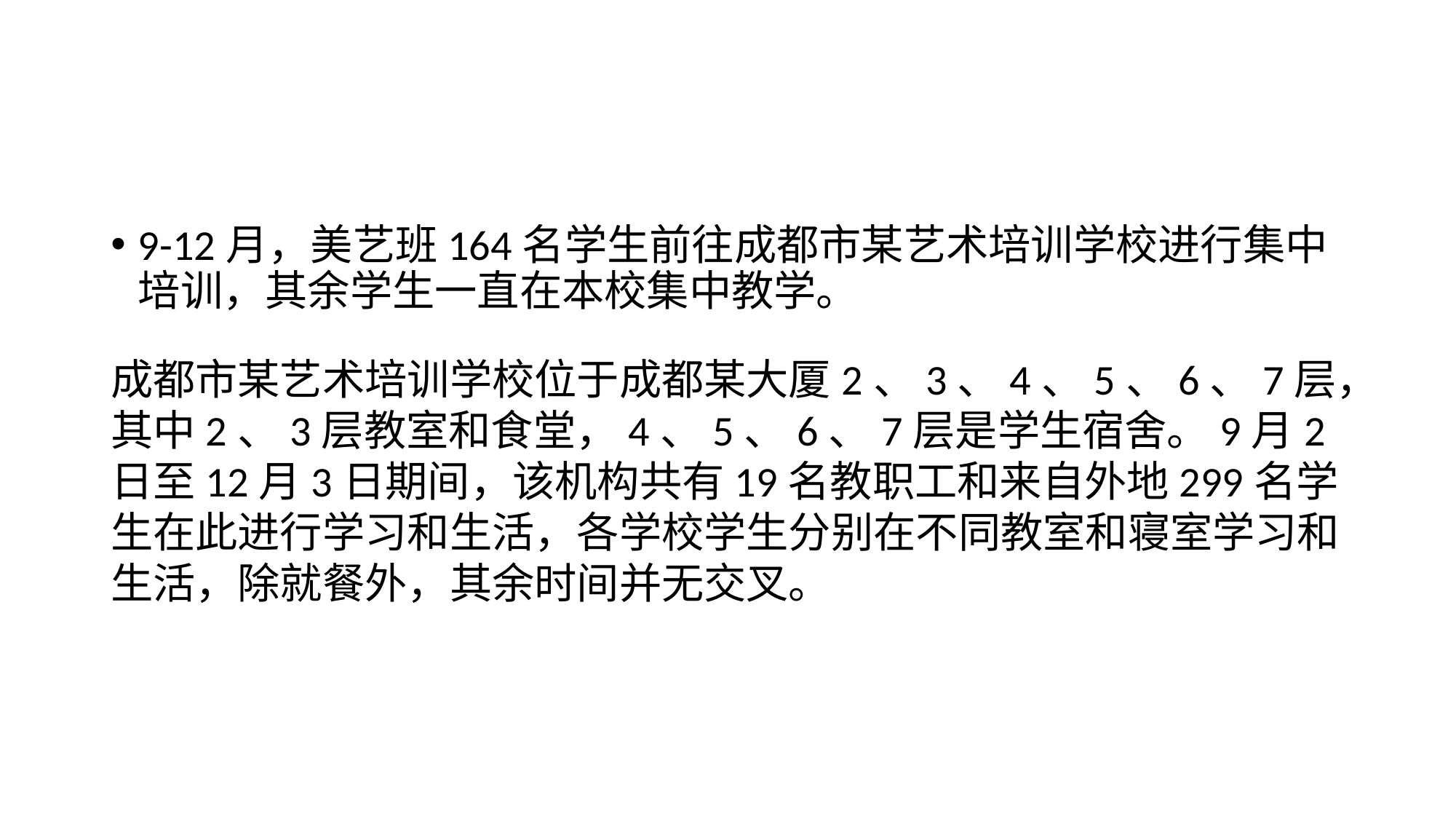

#
9-12月，美艺班164名学生前往成都市某艺术培训学校进行集中培训，其余学生一直在本校集中教学。
成都市某艺术培训学校位于成都某大厦2、3、4、5、6、7层，其中2、3层教室和食堂，4、5、6、7层是学生宿舍。9月2日至12月3日期间，该机构共有19名教职工和来自外地299名学生在此进行学习和生活，各学校学生分别在不同教室和寝室学习和生活，除就餐外，其余时间并无交叉。